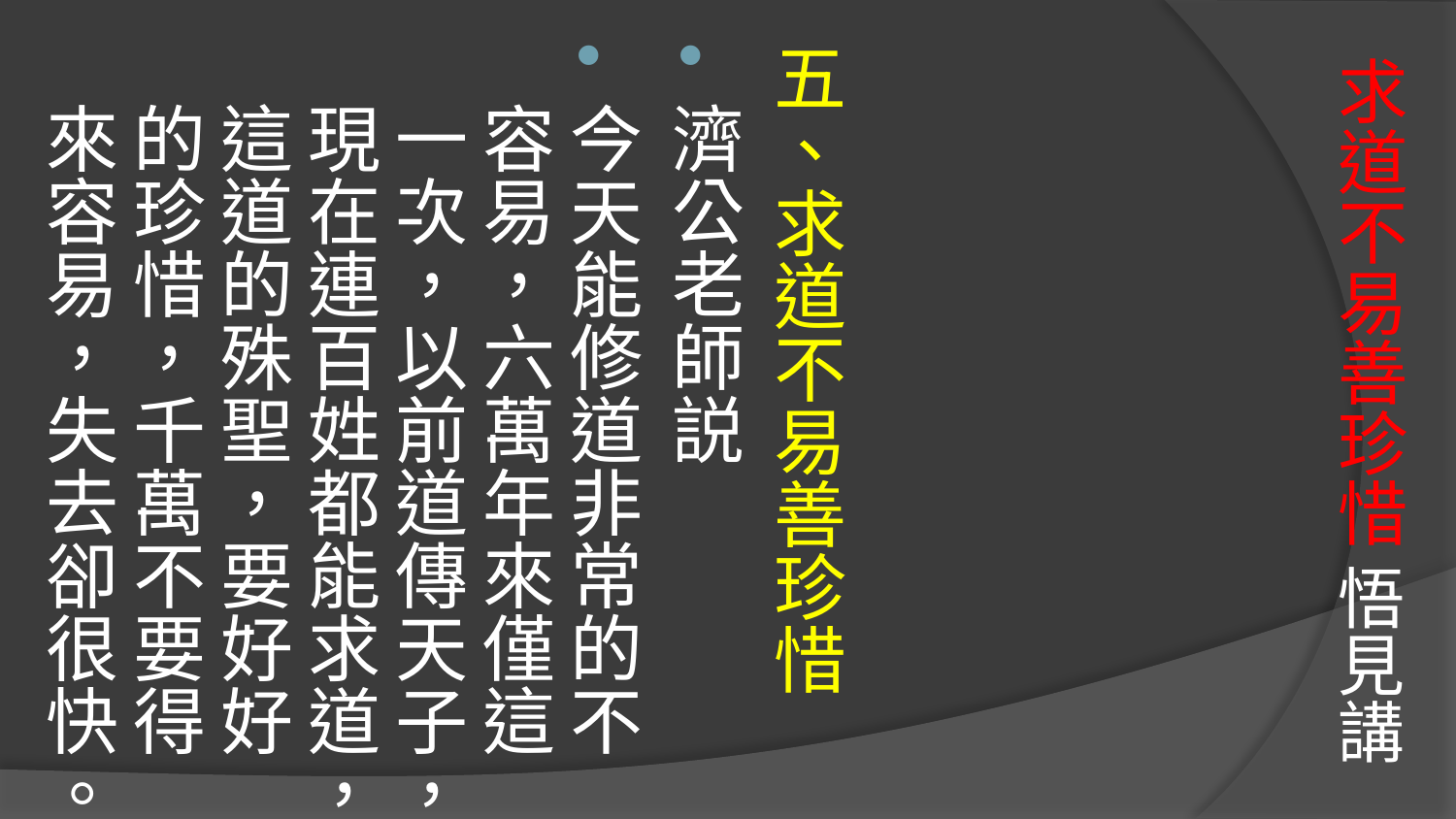

五、求道不易善珍惜
濟公老師説
今天能修道非常的不容易，六萬年來僅這一次，以前道傳天子，現在連百姓都能求道，這道的殊聖，要好好的珍惜，千萬不要得來容易，失去卻很快。
# 求道不易善珍惜 悟見講